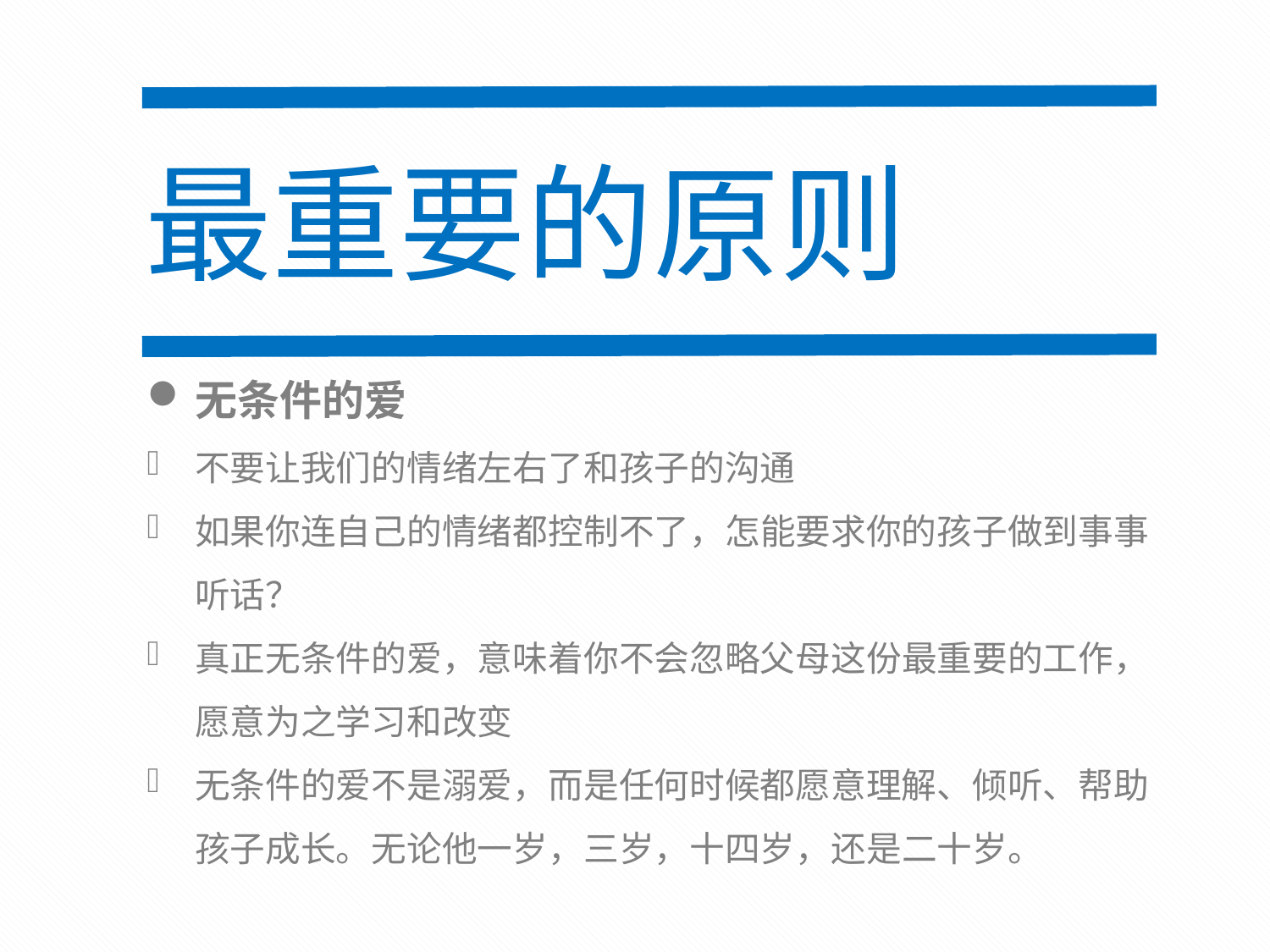

最重要的原则
无条件的爱
不要让我们的情绪左右了和孩子的沟通
如果你连自己的情绪都控制不了，怎能要求你的孩子做到事事听话？
真正无条件的爱，意味着你不会忽略父母这份最重要的工作，愿意为之学习和改变
无条件的爱不是溺爱，而是任何时候都愿意理解、倾听、帮助孩子成长。无论他一岁，三岁，十四岁，还是二十岁。